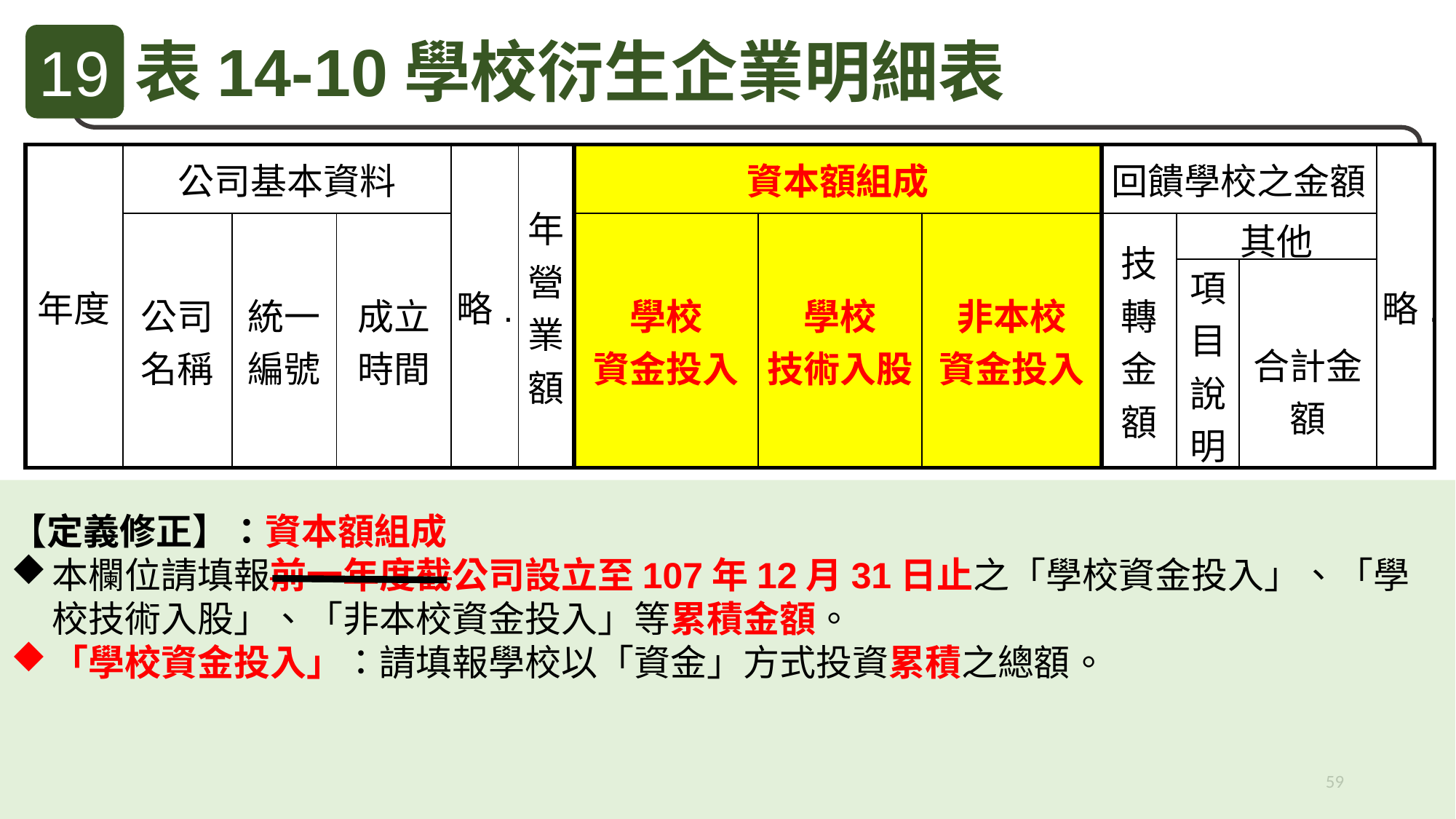

19
表14-10學校衍生企業明細表

| 年度 | 公司基本資料 |  |  | 略. | 年營業額 | 資本額組成 |  |  | 回饋學校之金額 |  |  | 略. |
| --- | --- | --- | --- | --- | --- | --- | --- | --- | --- | --- | --- | --- |
|  | 公司 名稱 | 統一 編號 | 成立 時間 |  |  | 學校 資金投入 | 學校 技術入股 | 非本校 資金投入 | 技轉金額 | 其他 |  |  |
|  |  |  |  |  |  |  |  |  |  | 項目說明 | 合計金額 |  |

【定義修正】：資本額組成
本欄位請填報前一年度截公司設立至107年12月31日止之「學校資金投入」、「學校技術入股」、「非本校資金投入」等累積金額。
「學校資金投入」：請填報學校以「資金」方式投資累積之總額。

59